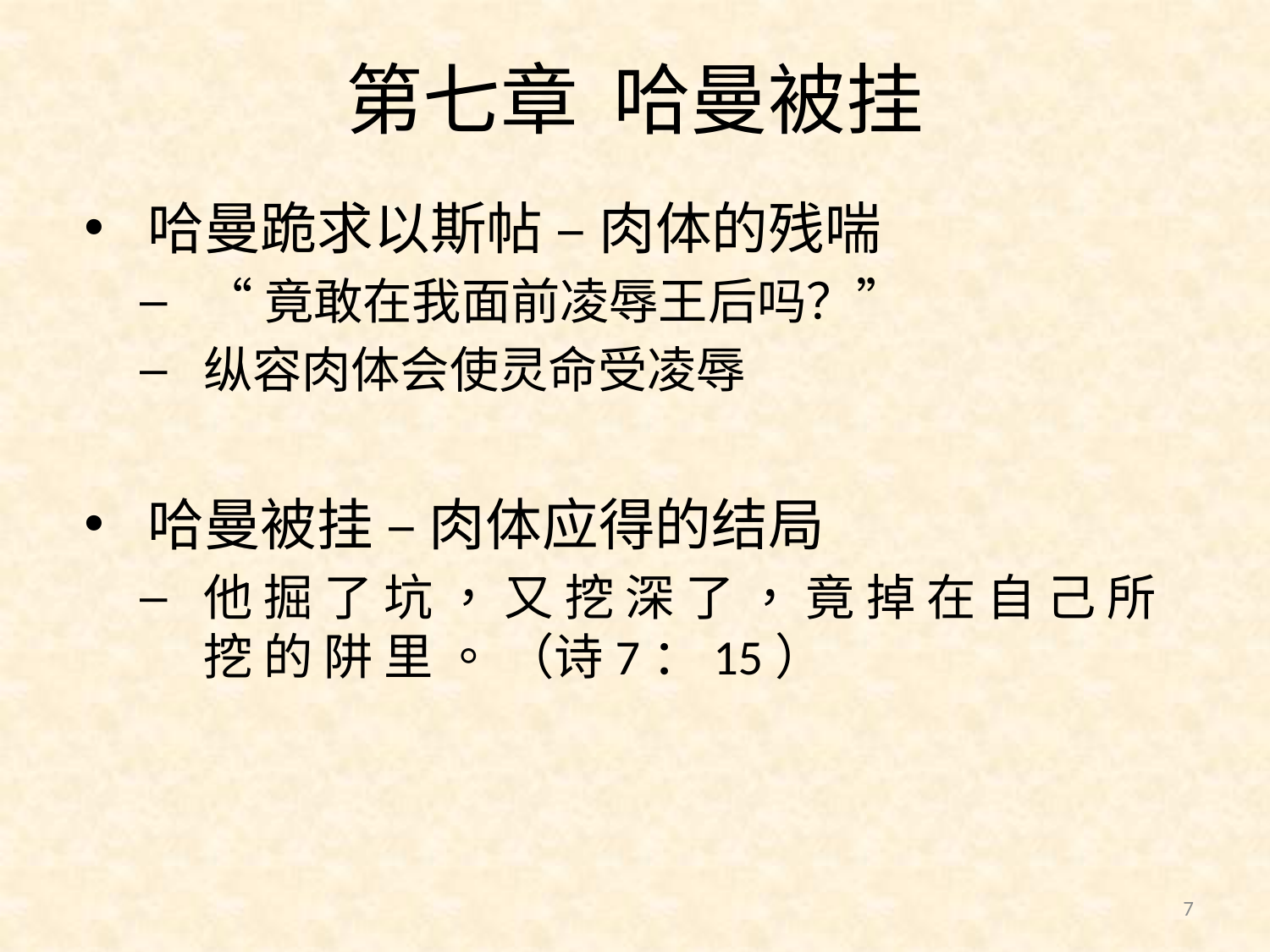

# 第七章  哈曼被挂
哈曼跪求以斯帖 – 肉体的残喘
“竟敢在我面前凌辱王后吗？”
纵容肉体会使灵命受凌辱

哈曼被挂 – 肉体应得的结局
他 掘 了 坑 ， 又 挖 深 了 ， 竟 掉 在 自 己 所 挖 的 阱 里 。 （诗7：15）

7